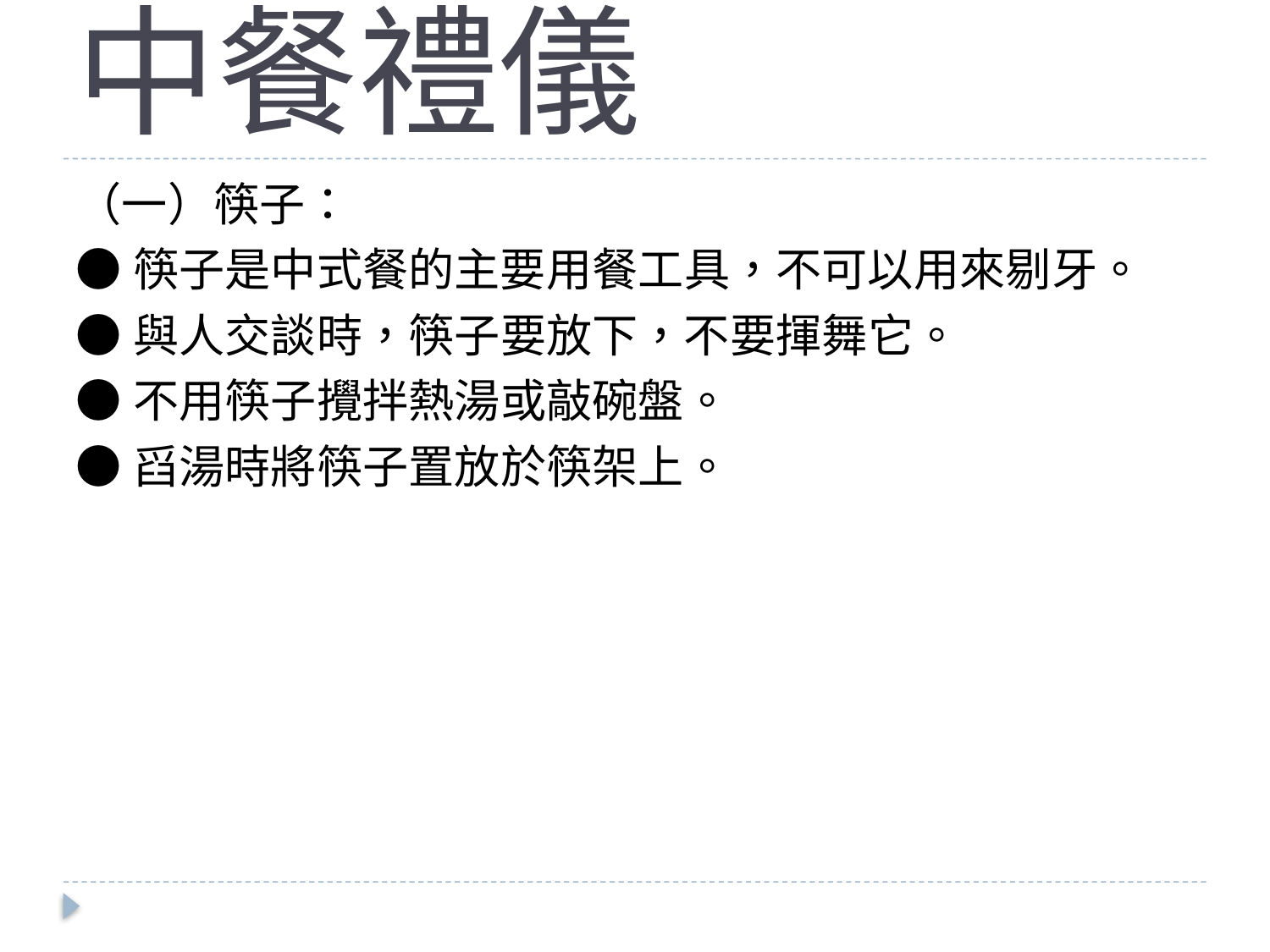

# 中餐禮儀
（一）筷子：
●筷子是中式餐的主要用餐工具，不可以用來剔牙。
●與人交談時，筷子要放下，不要揮舞它。
●不用筷子攪拌熱湯或敲碗盤。
●舀湯時將筷子置放於筷架上。